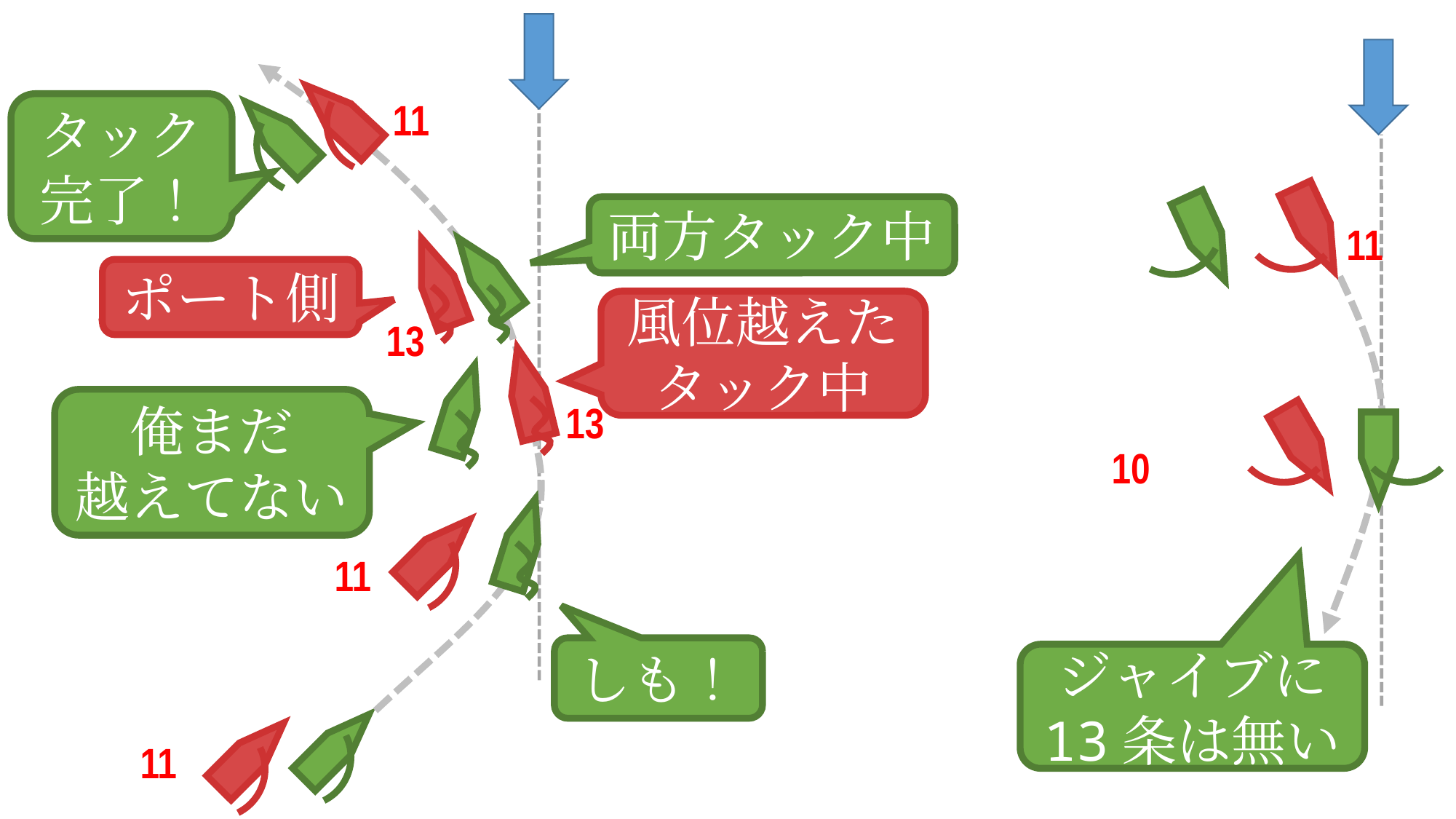

11
タック
完了！

両方タック中
11

ポート側

風位越えた
タック中
13

俺まだ
越えてない
13

10

11
しも！
ジャイブに
13条は無い

11